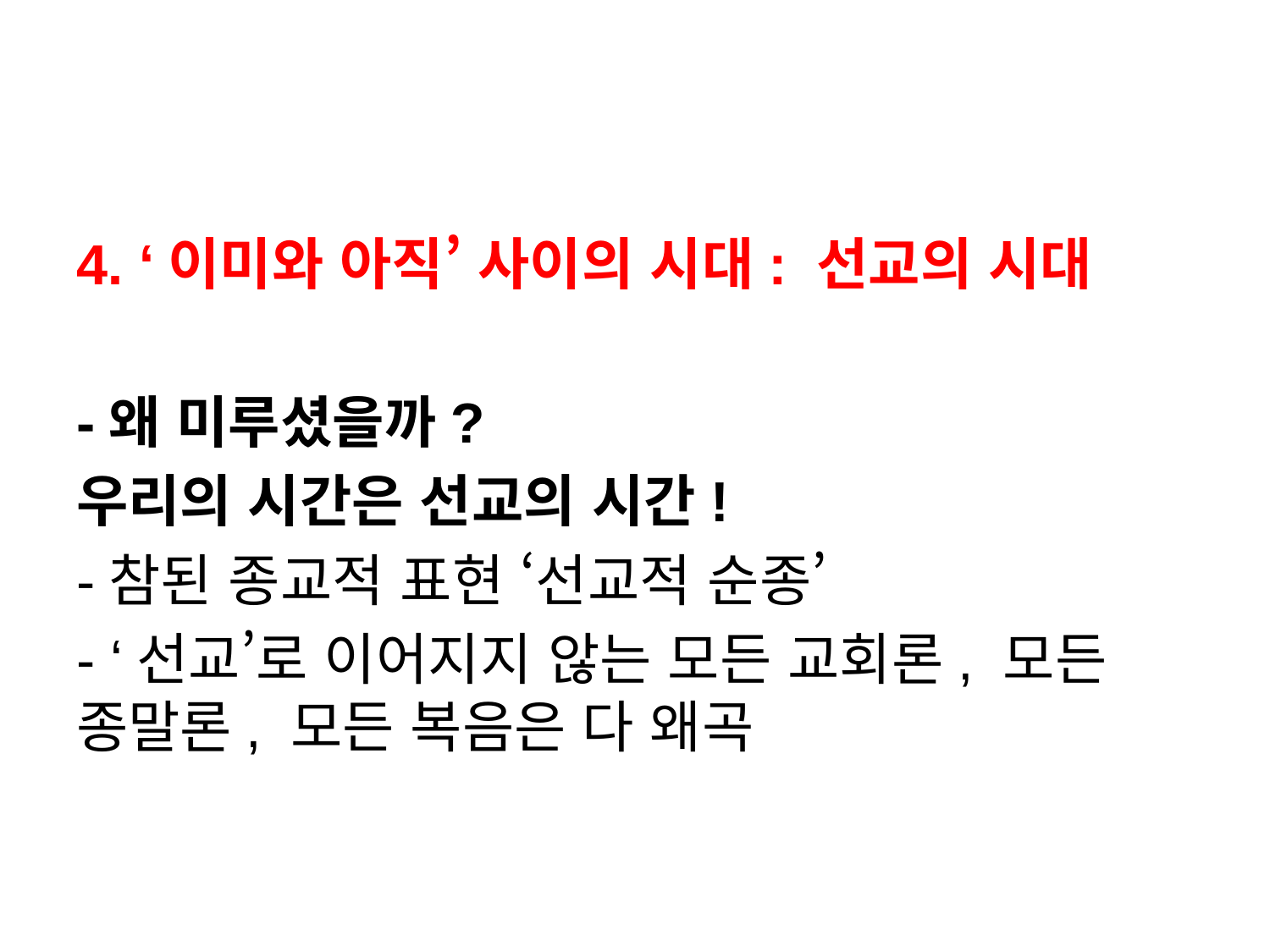

#
4. ‘이미와 아직’ 사이의 시대: 선교의 시대

-왜 미루셨을까?
우리의 시간은 선교의 시간!
-참된 종교적 표현 ‘선교적 순종’
- ‘선교’로 이어지지 않는 모든 교회론, 모든 종말론, 모든 복음은 다 왜곡